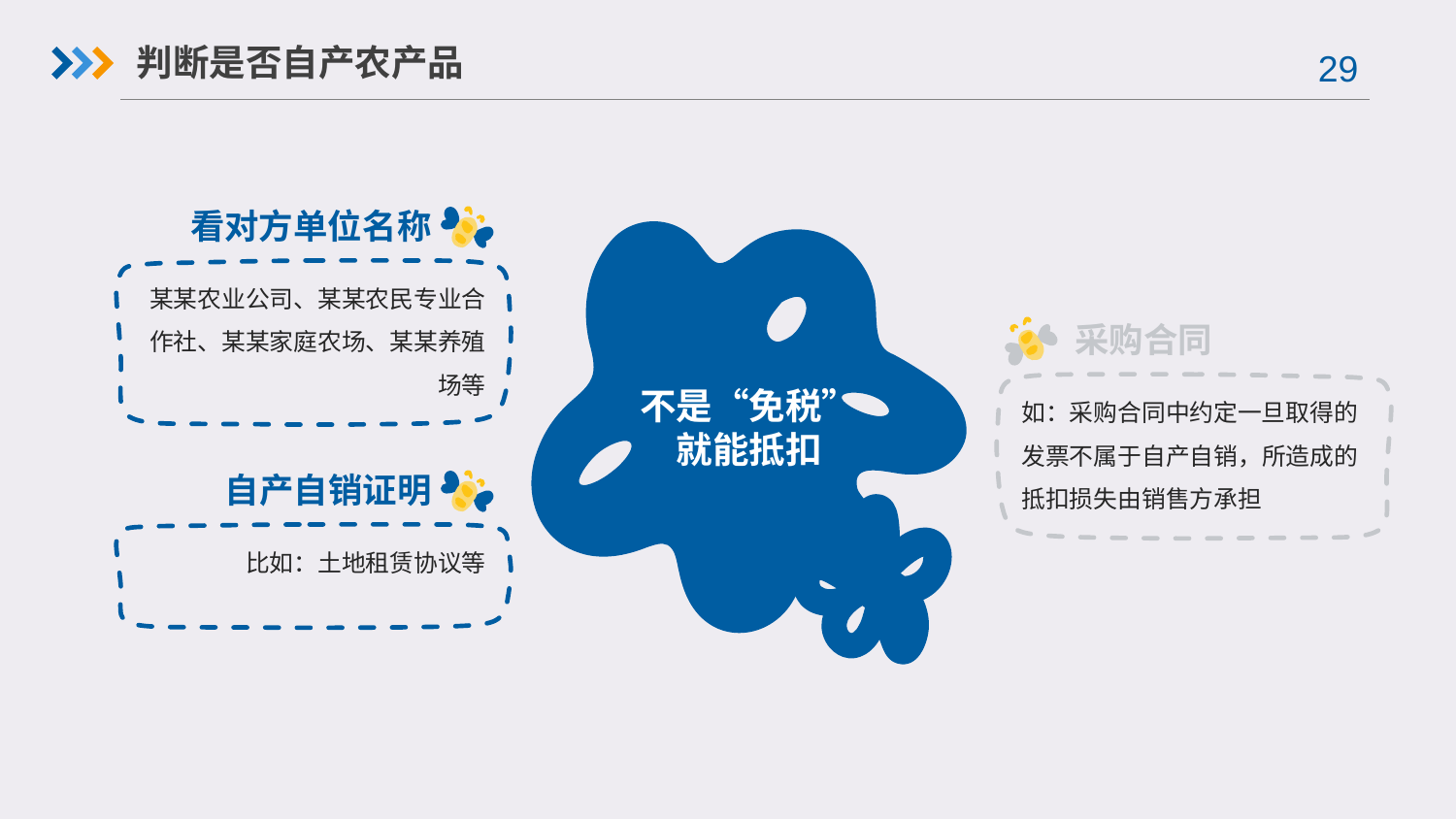

判断是否自产农产品
看对方单位名称

不是“免税”
就能抵扣

某某农业公司、某某农民专业合作社、某某家庭农场、某某养殖场等
采购合同

如：采购合同中约定一旦取得的发票不属于自产自销，所造成的抵扣损失由销售方承担
自产自销证明

比如：土地租赁协议等